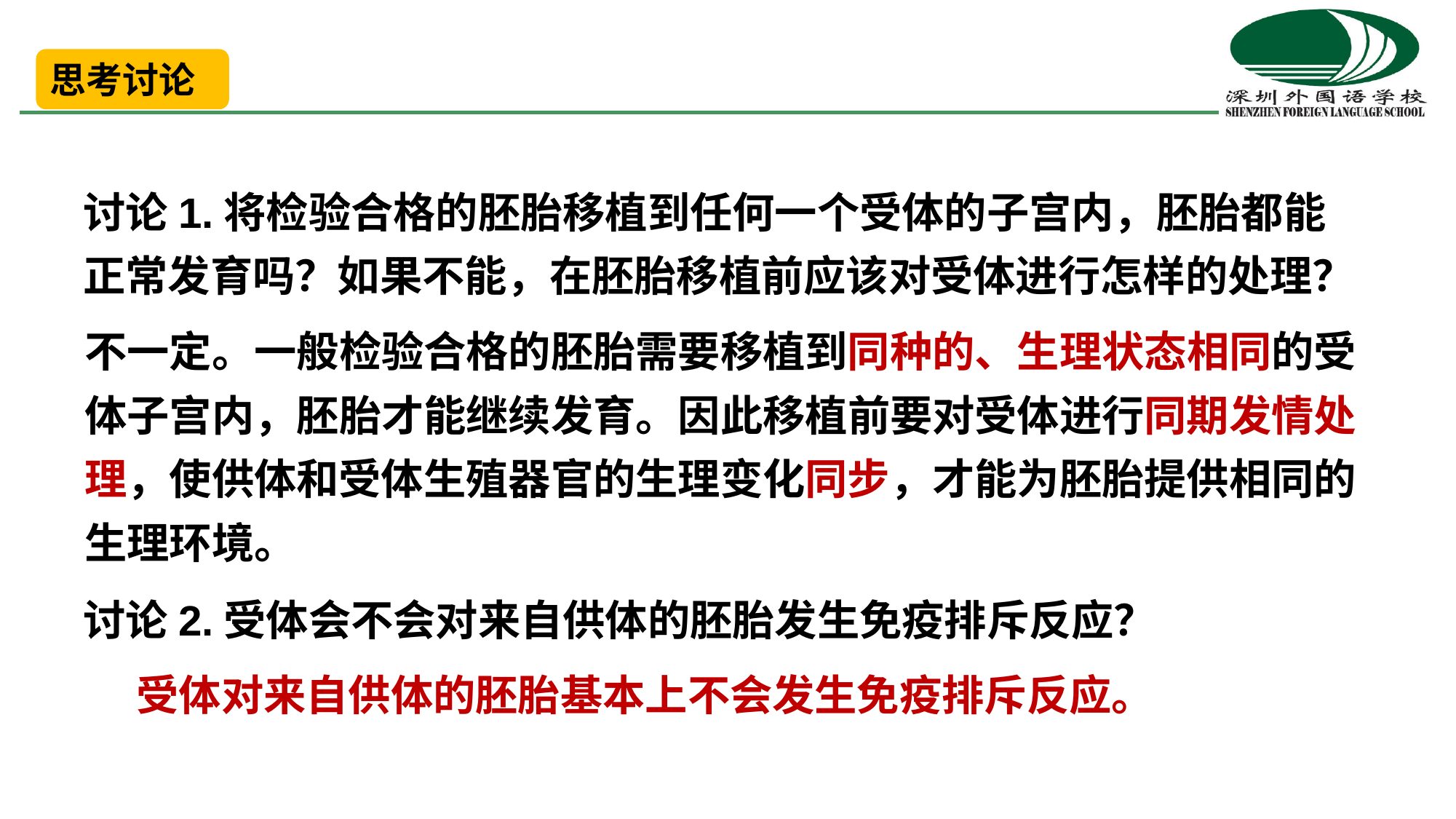

思考讨论
讨论1.将检验合格的胚胎移植到任何一个受体的子宫内，胚胎都能正常发育吗？如果不能，在胚胎移植前应该对受体进行怎样的处理？
不一定。一般检验合格的胚胎需要移植到同种的、生理状态相同的受体子宫内，胚胎才能继续发育。因此移植前要对受体进行同期发情处理，使供体和受体生殖器官的生理变化同步，才能为胚胎提供相同的生理环境。
讨论2.受体会不会对来自供体的胚胎发生免疫排斥反应？
受体对来自供体的胚胎基本上不会发生免疫排斥反应。